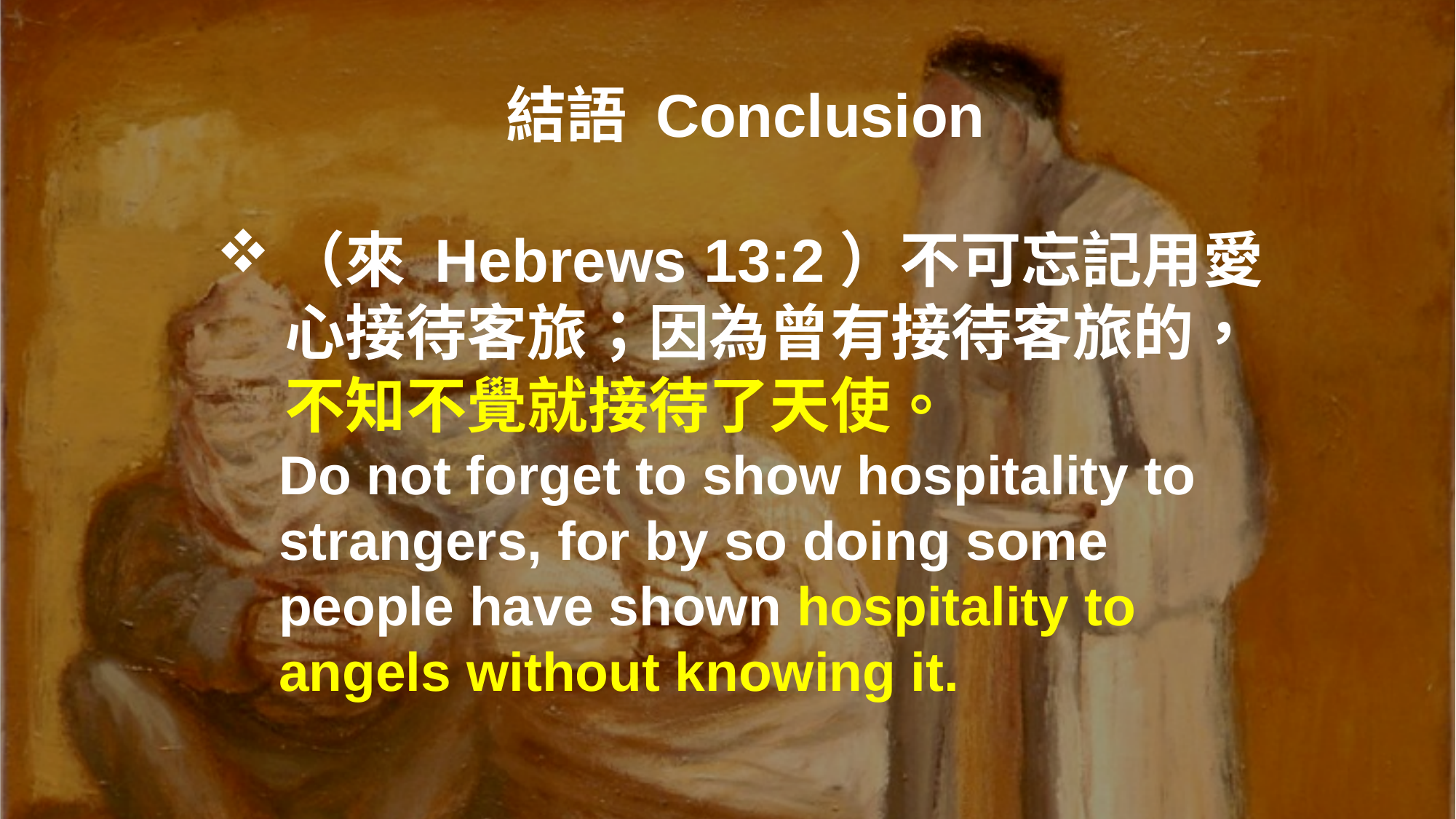

結語 Conclusion

（來 Hebrews 13:2）不可忘記用愛心接待客旅；因為曾有接待客旅的，不知不覺就接待了天使。
Do not forget to show hospitality to strangers, for by so doing some people have shown hospitality to angels without knowing it.